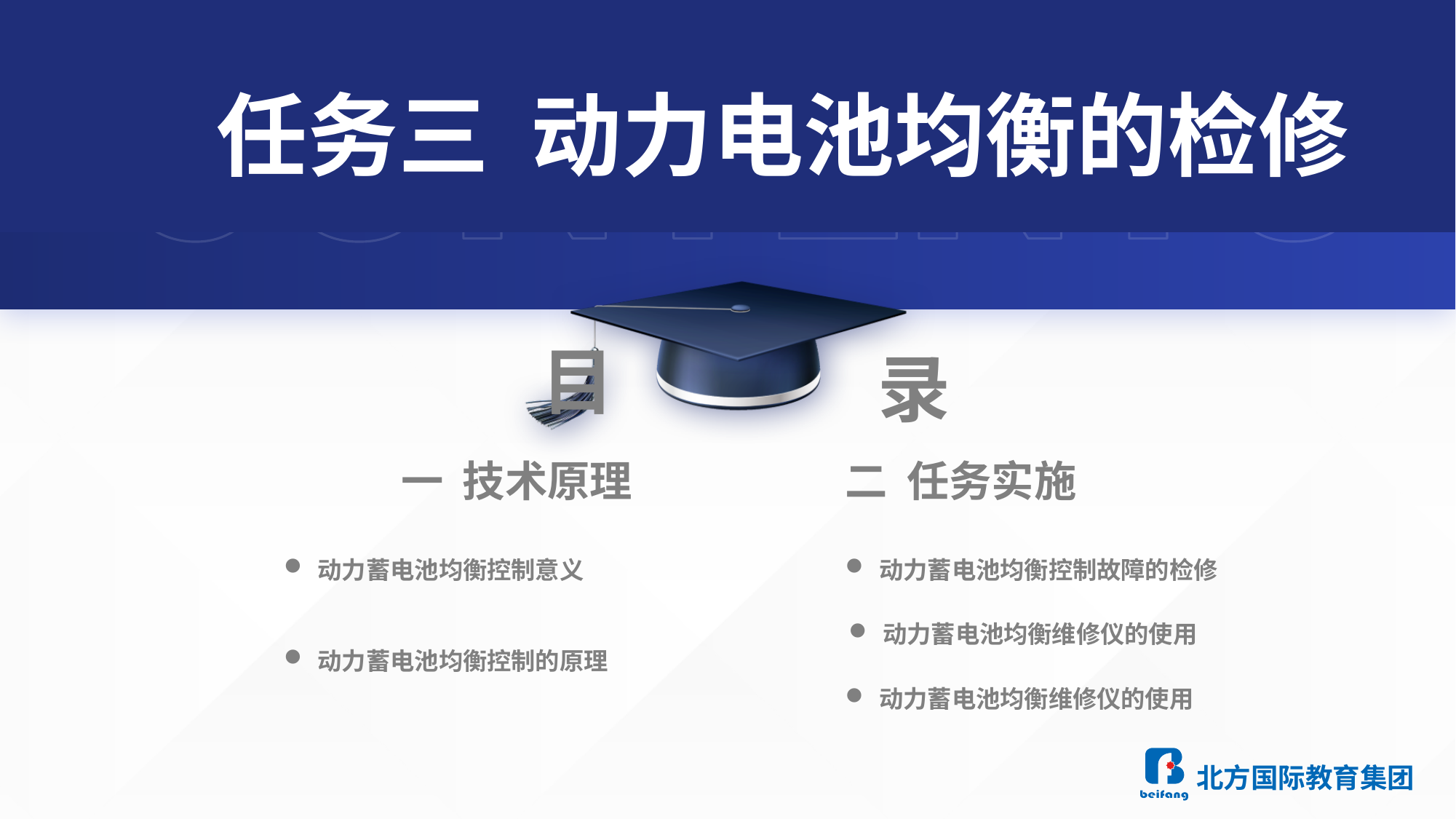

任务三  动力电池均衡的检修
一  技术原理
二  任务实施
动力蓄电池均衡控制意义
动力蓄电池均衡控制故障的检修
动力蓄电池均衡维修仪的使用
动力蓄电池均衡控制的原理
动力蓄电池均衡维修仪的使用